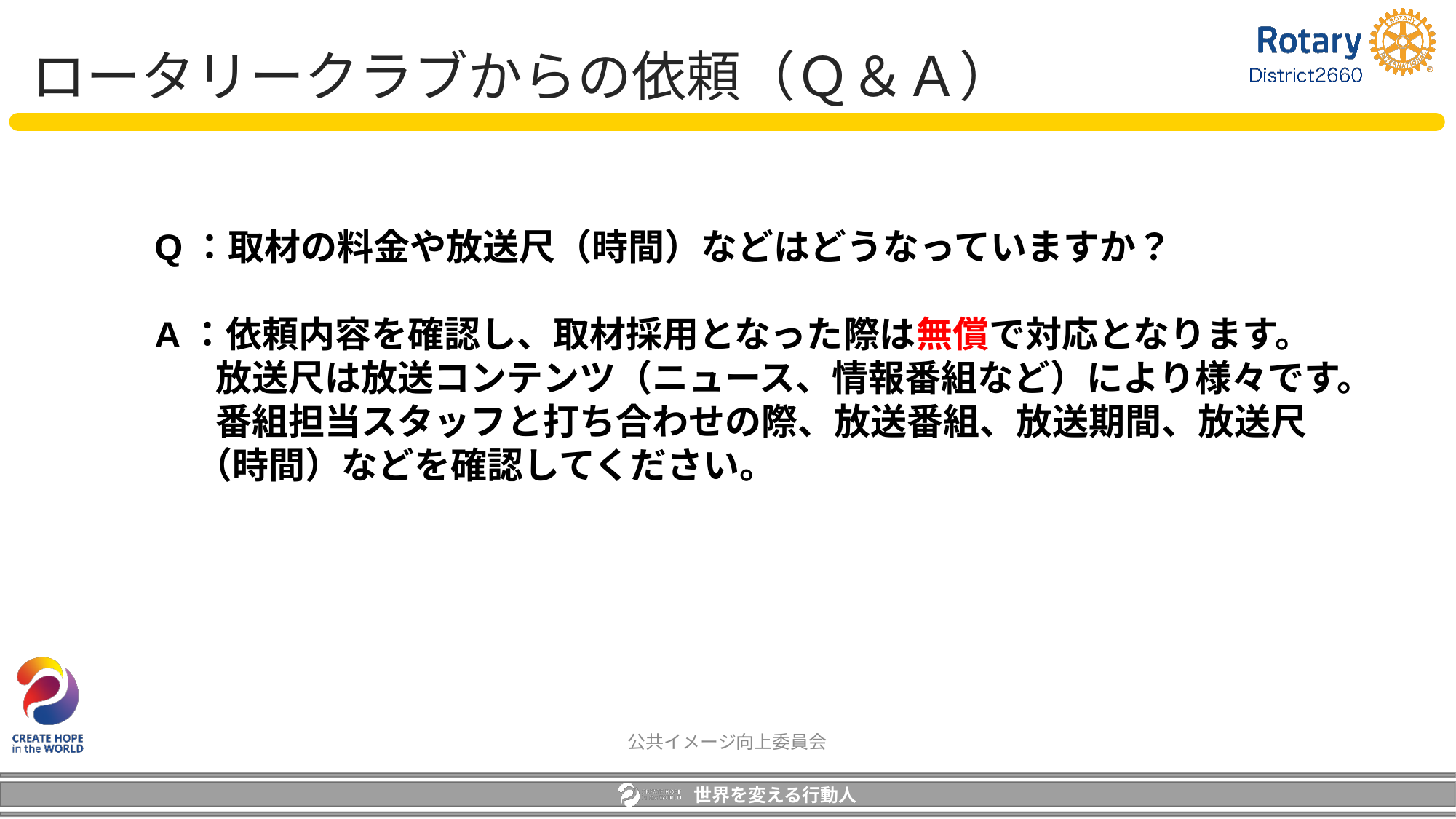

ロータリークラブからの依頼（Ｑ＆Ａ）
Q：取材の料金や放送尺（時間）などはどうなっていますか？

A：依頼内容を確認し、取材採用となった際は無償で対応となります。
　   放送尺は放送コンテンツ（ニュース、情報番組など）により様々です。
　   番組担当スタッフと打ち合わせの際、放送番組、放送期間、放送尺
    （時間）などを確認してください。